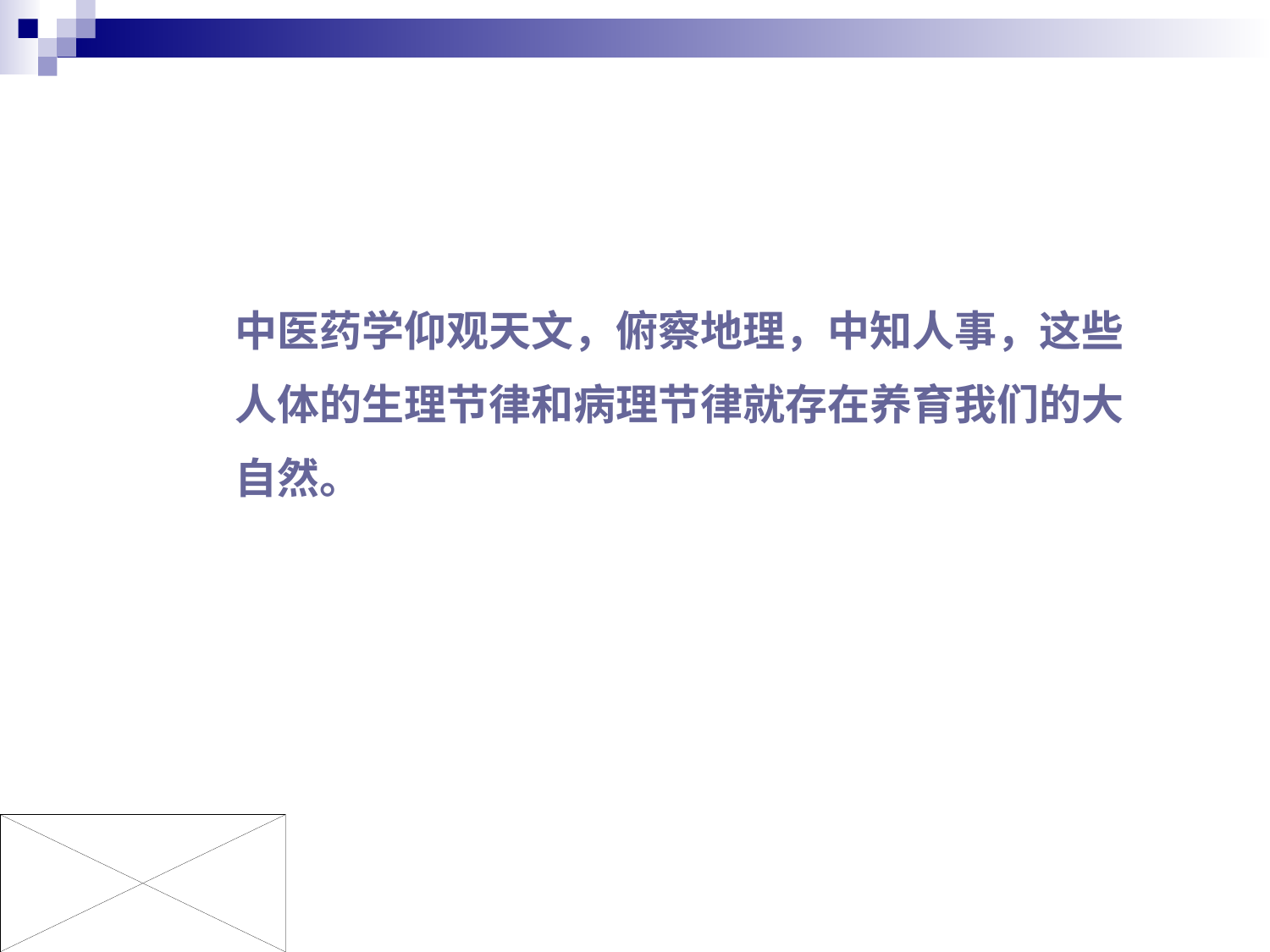

中医药学仰观天文，俯察地理，中知人事，这些人体的生理节律和病理节律就存在养育我们的大自然。